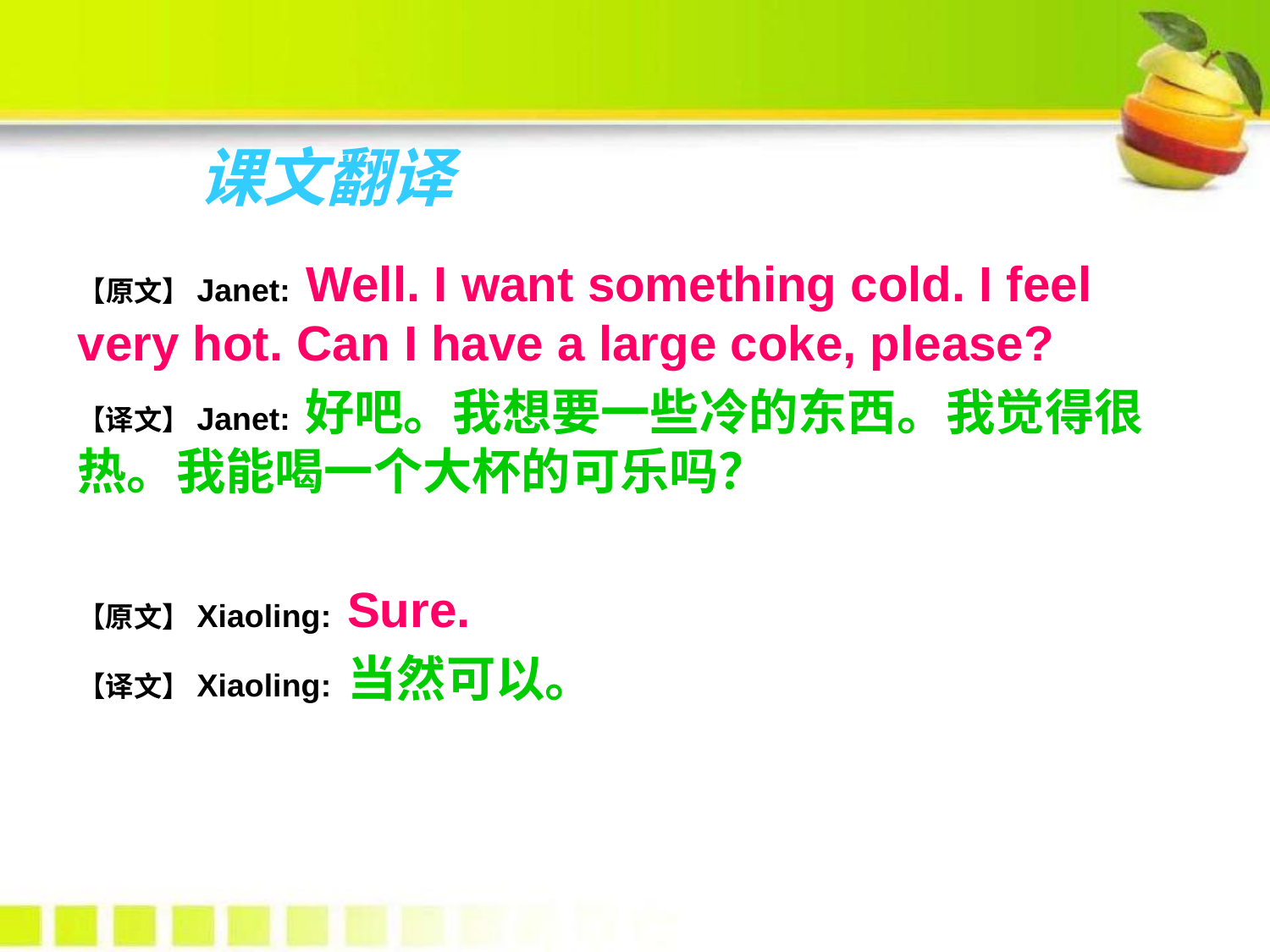

# 课文翻译
【原文】Janet:  Well. I want something cold. I feel very hot. Can I have a large coke, please?
【译文】Janet: 好吧。我想要一些冷的东西。我觉得很热。我能喝一个大杯的可乐吗？

【原文】Xiaoling:  Sure.
【译文】Xiaoling: 当然可以。